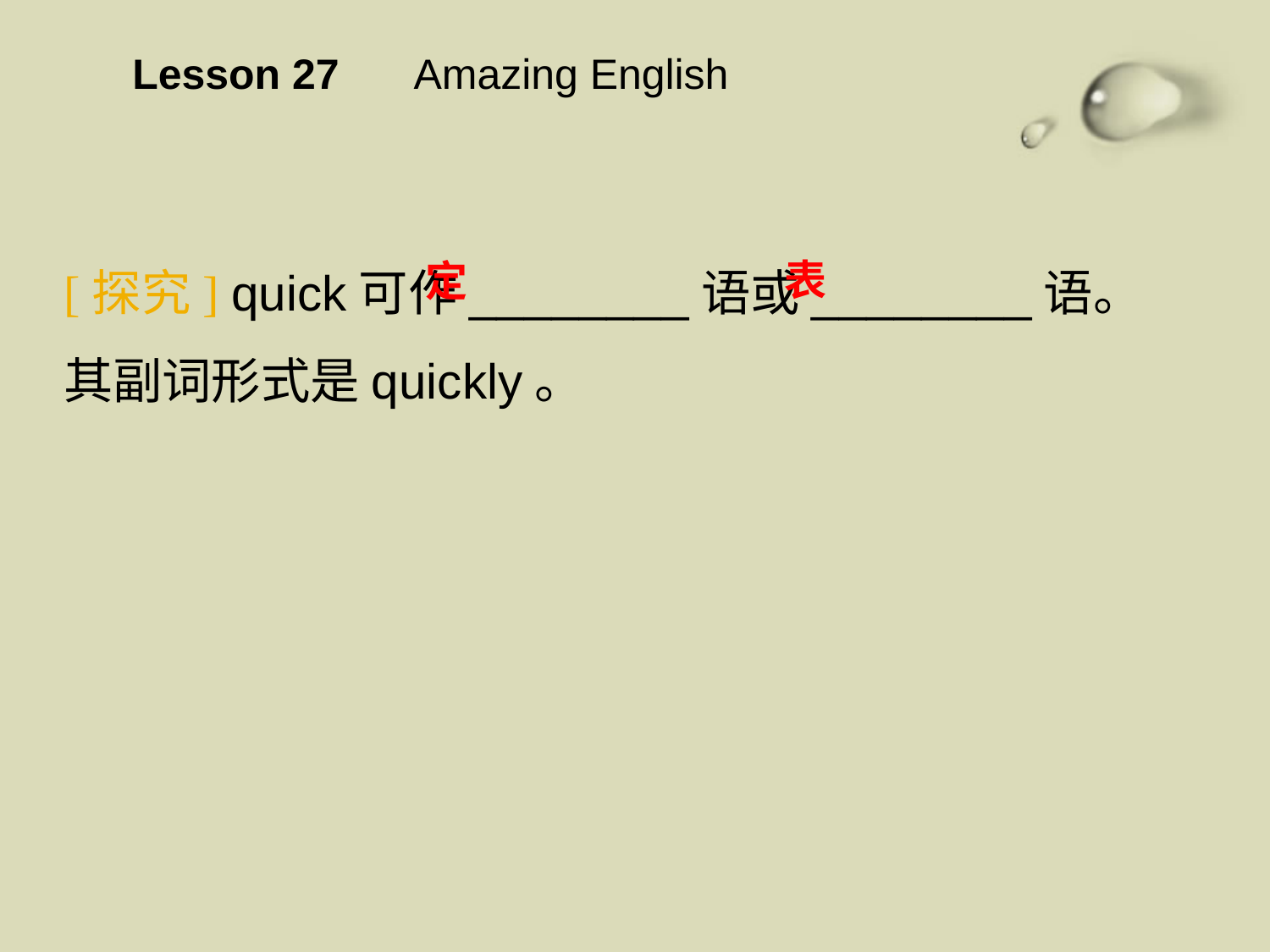

Lesson 27 　Amazing English
[探究] quick可作________语或________语。其副词形式是quickly。
表
定